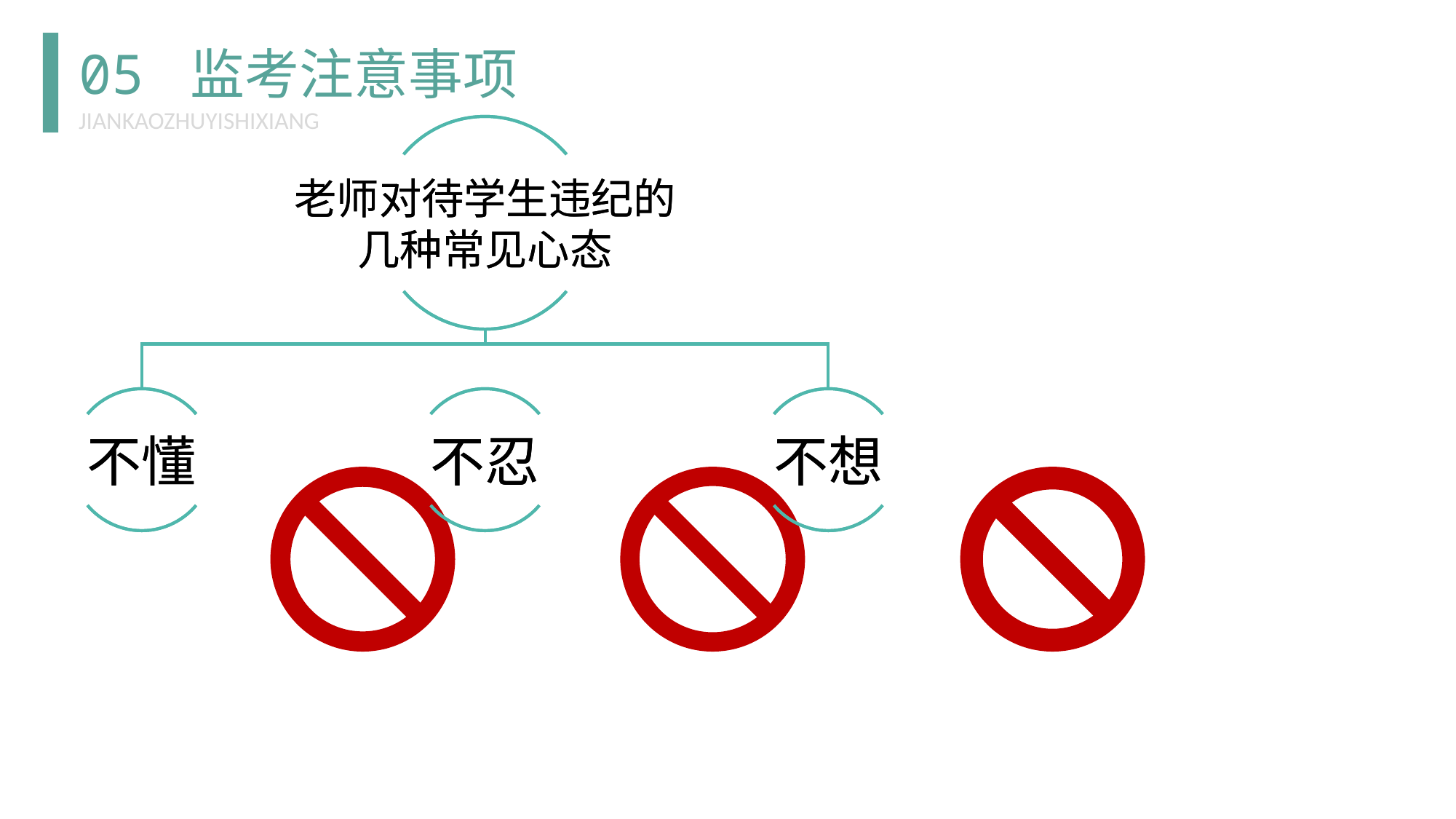

05 监考注意事项

JIANKAOZHUYISHIXIANG
老师对待学生违纪的几种常见心态
不懂
不忍
不想
老师对待学生违纪的几种常见心态
不懂
不忍
不想